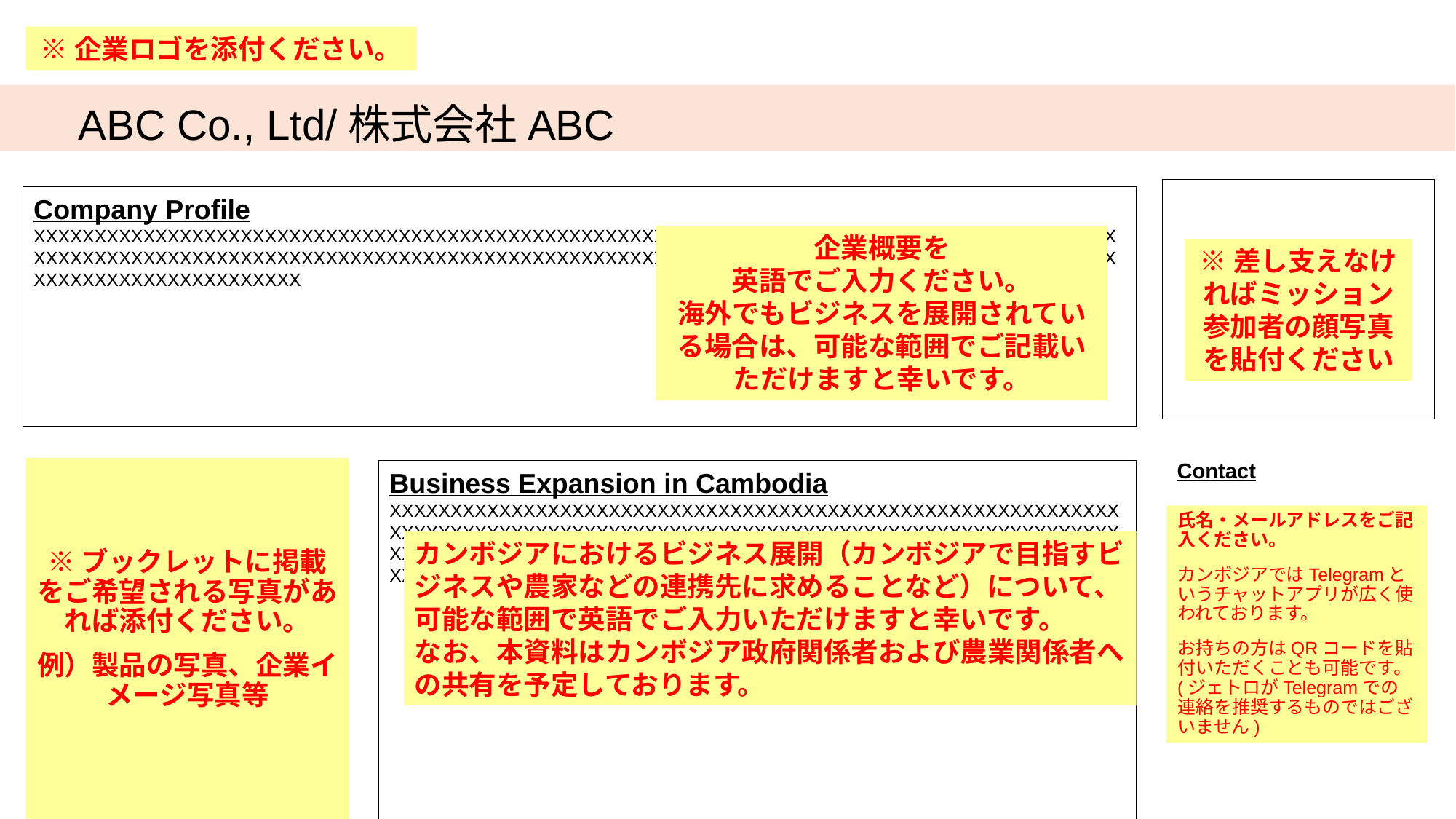

※企業ロゴを添付ください。
　ABC Co., Ltd/株式会社ABC

Company Profile XXXXXXXXXXXXXXXXXXXXXXXXXXXXXXXXXXXXXXXXXXXXXXXXXXXXXXXXXXXXXXXXXXXXXXXXXXXXXXXXXXXXXXXXXXXXXXXXXXXXXXXXXXXXXXXXXXXXXXXXXXXXXXXXXXXXXXXXXXXXXXXXXXXXXXXXXXXXXXXXXXXXXXXXXXXXXXXXXXXXXXXXXXXXXXXXXXXXXXXX

企業概要を
英語でご入力ください。
海外でもビジネスを展開されている場合は、可能な範囲でご記載いただけますと幸いです。
※差し支えなければミッション
参加者の顔写真を貼付ください
Contact

※ブックレットに掲載をご希望される写真があれば添付ください。
例）製品の写真、企業イメージ写真等

Business Expansion in Cambodia
XXXXXXXXXXXXXXXXXXXXXXXXXXXXXXXXXXXXXXXXXXXXXXXXXXXXXXXXXXXXXXXXXXXXXXXXXXXXXXXXXXXXXXXXXXXXXXXXXXXXXXXXXXXXXXXXXXXXXXXXXXXXXXXXXXXXXXXXXXXXXXXXXXXXXXXXXXXXXXXXXXXXXXXXXXXXXXXXXXXXXXXXXXXXXXXXXXXXXXXX

氏名・メールアドレスをご記入ください。
カンボジアではTelegramというチャットアプリが広く使われております。
お持ちの方はQRコードを貼付いただくことも可能です。(ジェトロがTelegramでの連絡を推奨するものではございません)
カンボジアにおけるビジネス展開（カンボジアで目指すビジネスや農家などの連携先に求めることなど）について、可能な範囲で英語でご入力いただけますと幸いです。
なお、本資料はカンボジア政府関係者および農業関係者への共有を予定しております。